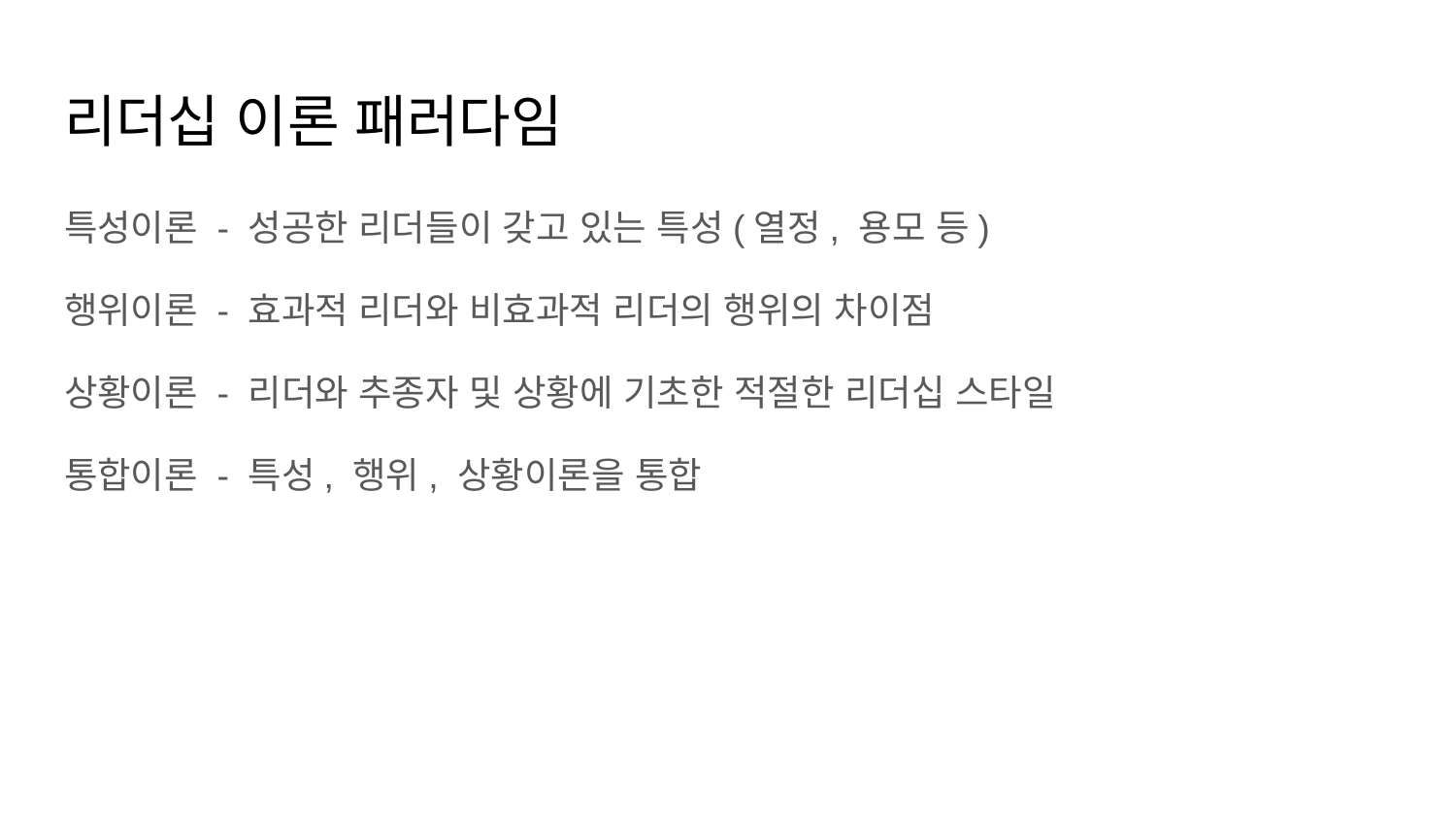

# 리더십 이론 패러다임
특성이론 - 성공한 리더들이 갖고 있는 특성(열정, 용모 등)
행위이론 - 효과적 리더와 비효과적 리더의 행위의 차이점
상황이론 - 리더와 추종자 및 상황에 기초한 적절한 리더십 스타일
통합이론 - 특성, 행위, 상황이론을 통합